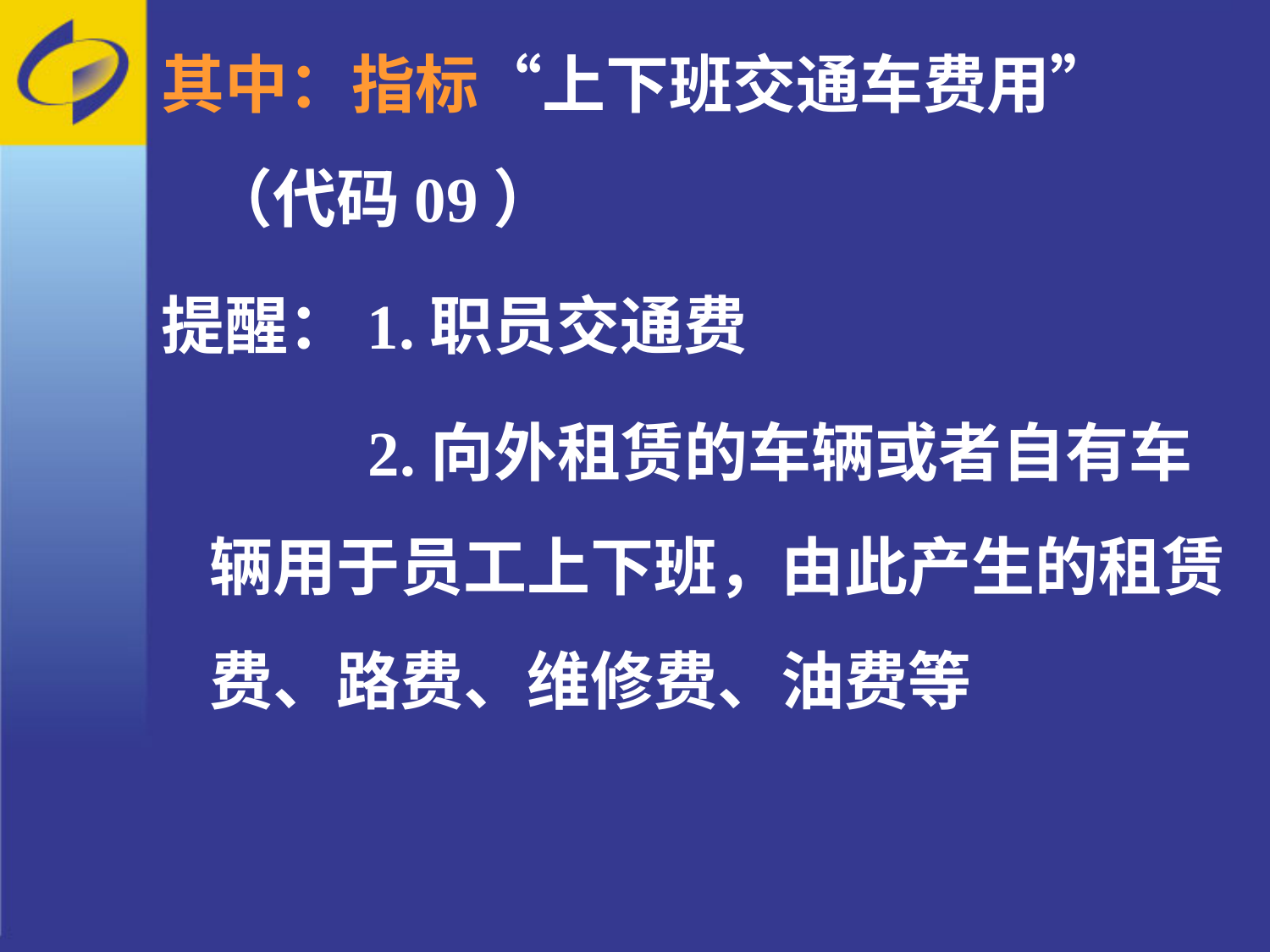

其中：指标“上下班交通车费用” （代码09）
提醒：1.职员交通费
             2.向外租赁的车辆或者自有车  辆用于员工上下班，由此产生的租赁 费、路费、维修费、油费等